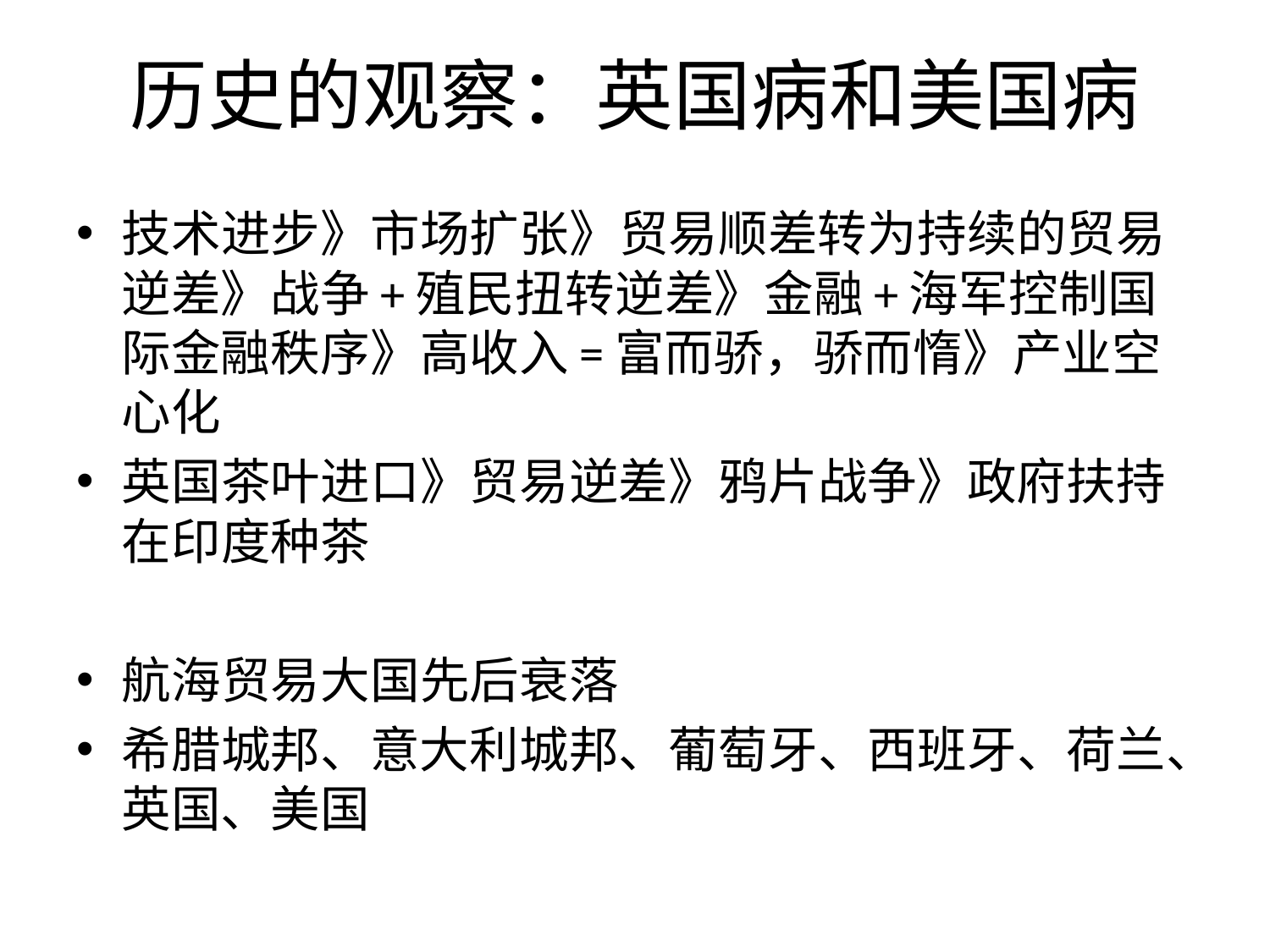

# 历史的观察：英国病和美国病
技术进步》市场扩张》贸易顺差转为持续的贸易逆差》战争+殖民扭转逆差》金融+海军控制国际金融秩序》高收入=富而骄，骄而惰》产业空心化
英国茶叶进口》贸易逆差》鸦片战争》政府扶持在印度种茶

航海贸易大国先后衰落
希腊城邦、意大利城邦、葡萄牙、西班牙、荷兰、英国、美国